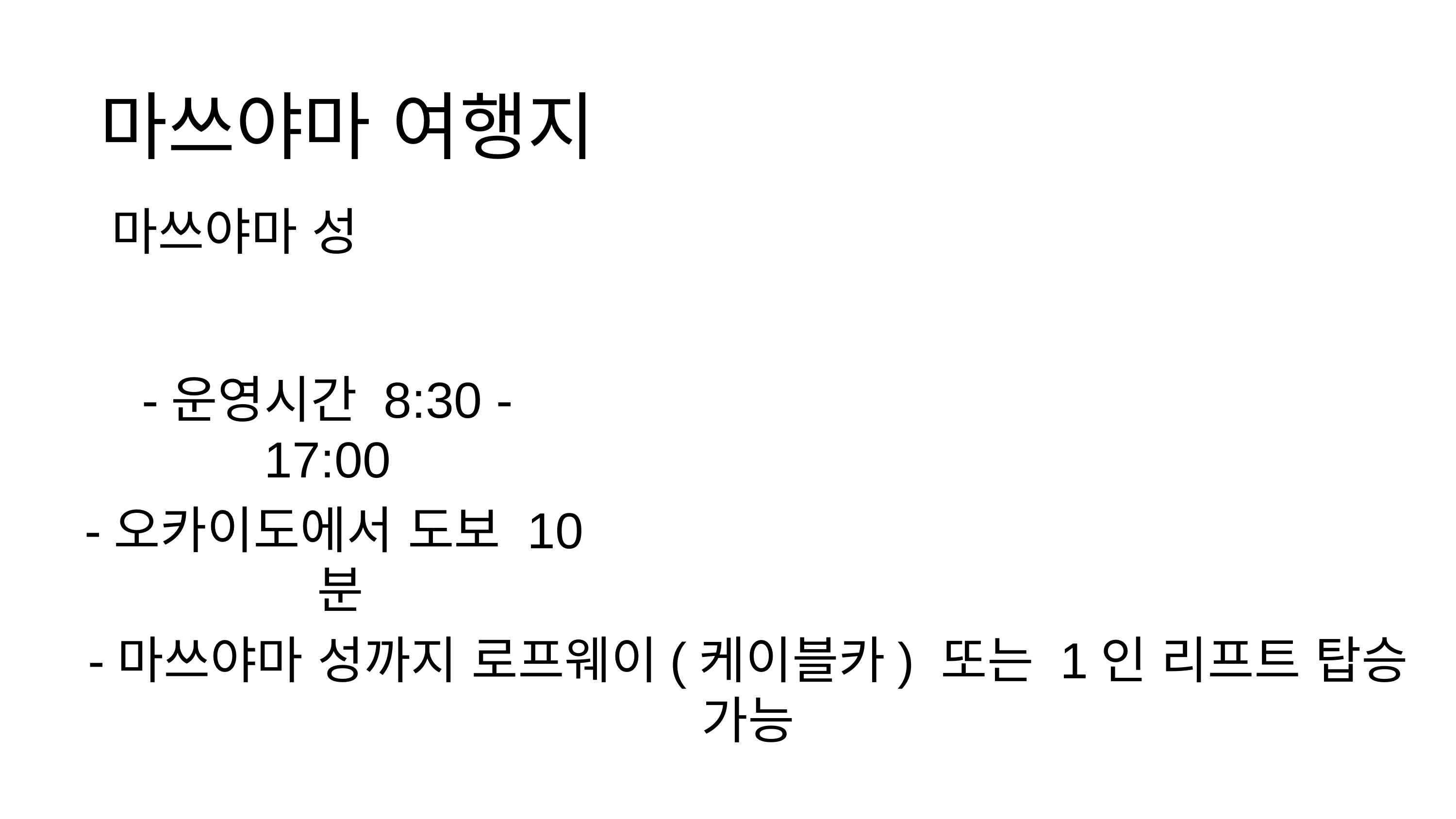

마쓰야마 여행지
마쓰야마 성
-운영시간 8:30 - 17:00
-오카이도에서 도보 10분
-마쓰야마 성까지 로프웨이(케이블카) 또는 1인 리프트 탑승 가능